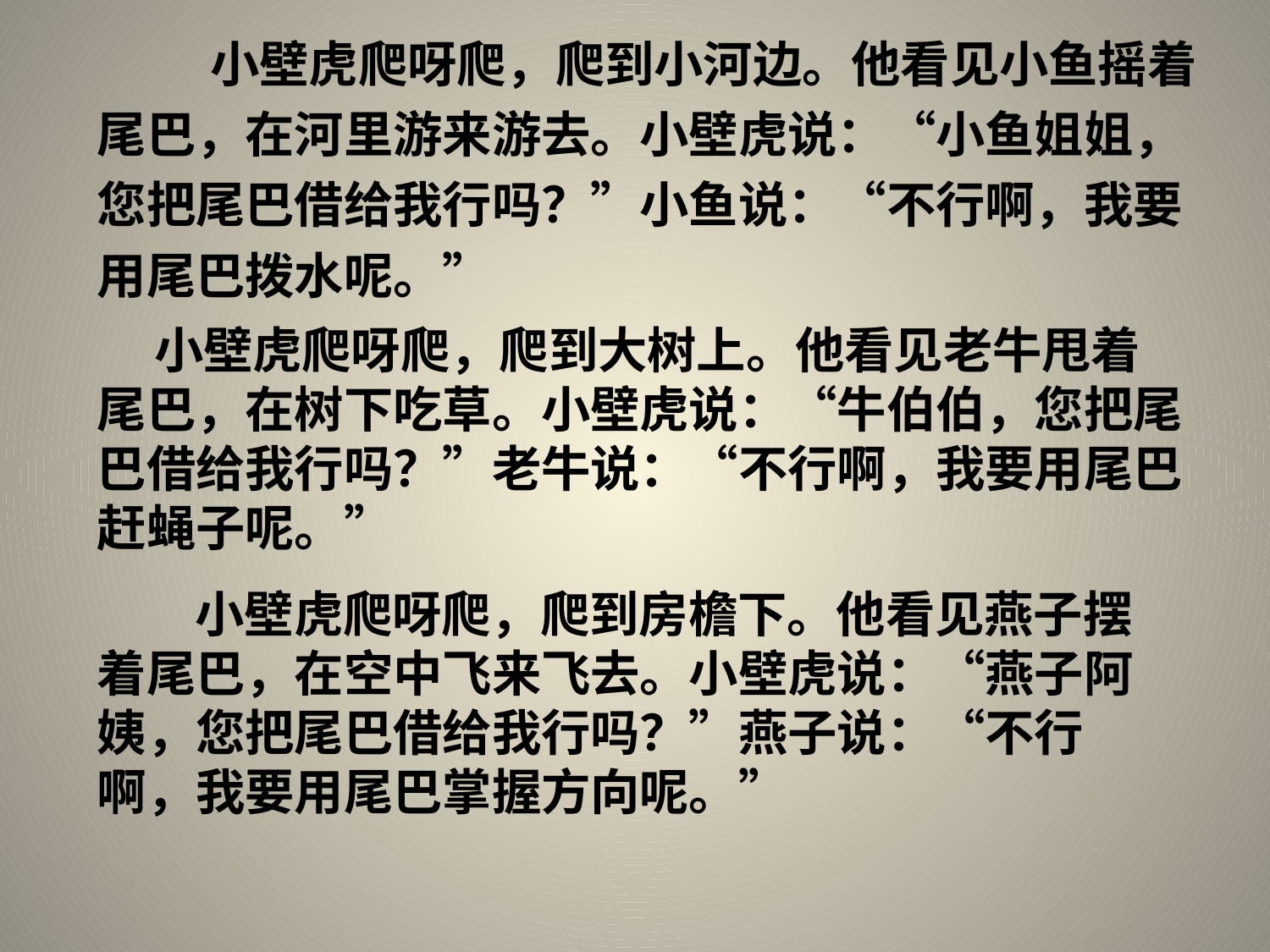

小壁虎爬呀爬，爬到小河边。他看见小鱼摇着尾巴，在河里游来游去。小壁虎说：“小鱼姐姐，您把尾巴借给我行吗？”小鱼说：“不行啊，我要用尾巴拨水呢。”
    小壁虎爬呀爬，爬到大树上。他看见老牛甩着
尾巴，在树下吃草。小壁虎说：“牛伯伯，您把尾
巴借给我行吗？”老牛说：“不行啊，我要用尾巴
赶蝇子呢。”
  小壁虎爬呀爬，爬到房檐下。他看见燕子摆着尾巴，在空中飞来飞去。小壁虎说：“燕子阿姨，您把尾巴借给我行吗？”燕子说：“不行啊，我要用尾巴掌握方向呢。”